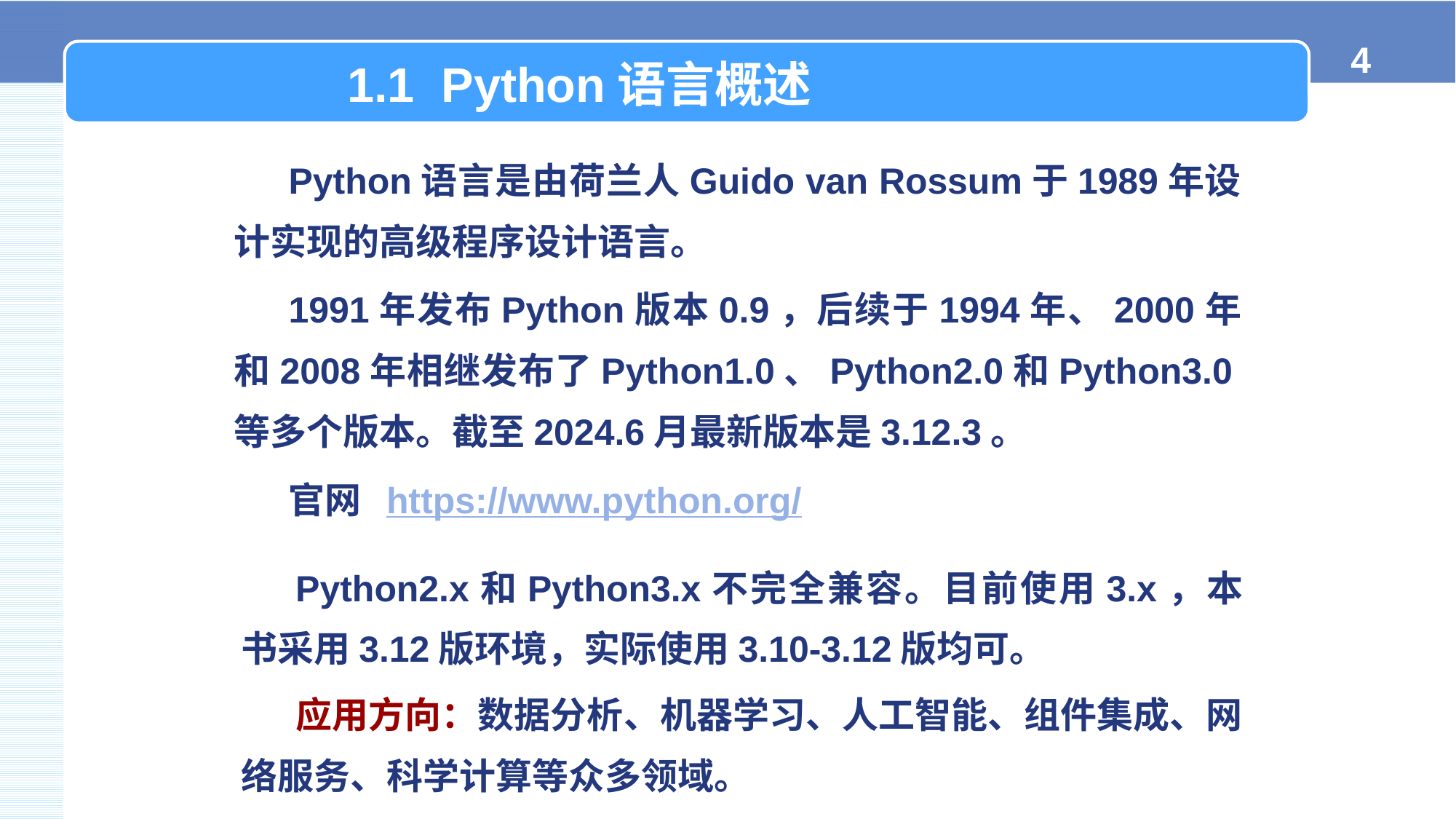

1.1  Python语言概述
Python语言是由荷兰人Guido van Rossum于1989年设计实现的高级程序设计语言。
1991年发布Python版本0.9，后续于1994年、2000年和2008年相继发布了Python1.0、Python2.0和Python3.0等多个版本。截至2024.6月最新版本是3.12.3。
官网  https://www.python.org/
Python2.x和Python3.x不完全兼容。目前使用3.x，本书采用3.12版环境，实际使用3.10-3.12版均可。
应用方向：数据分析、机器学习、人工智能、组件集成、网络服务、科学计算等众多领域。